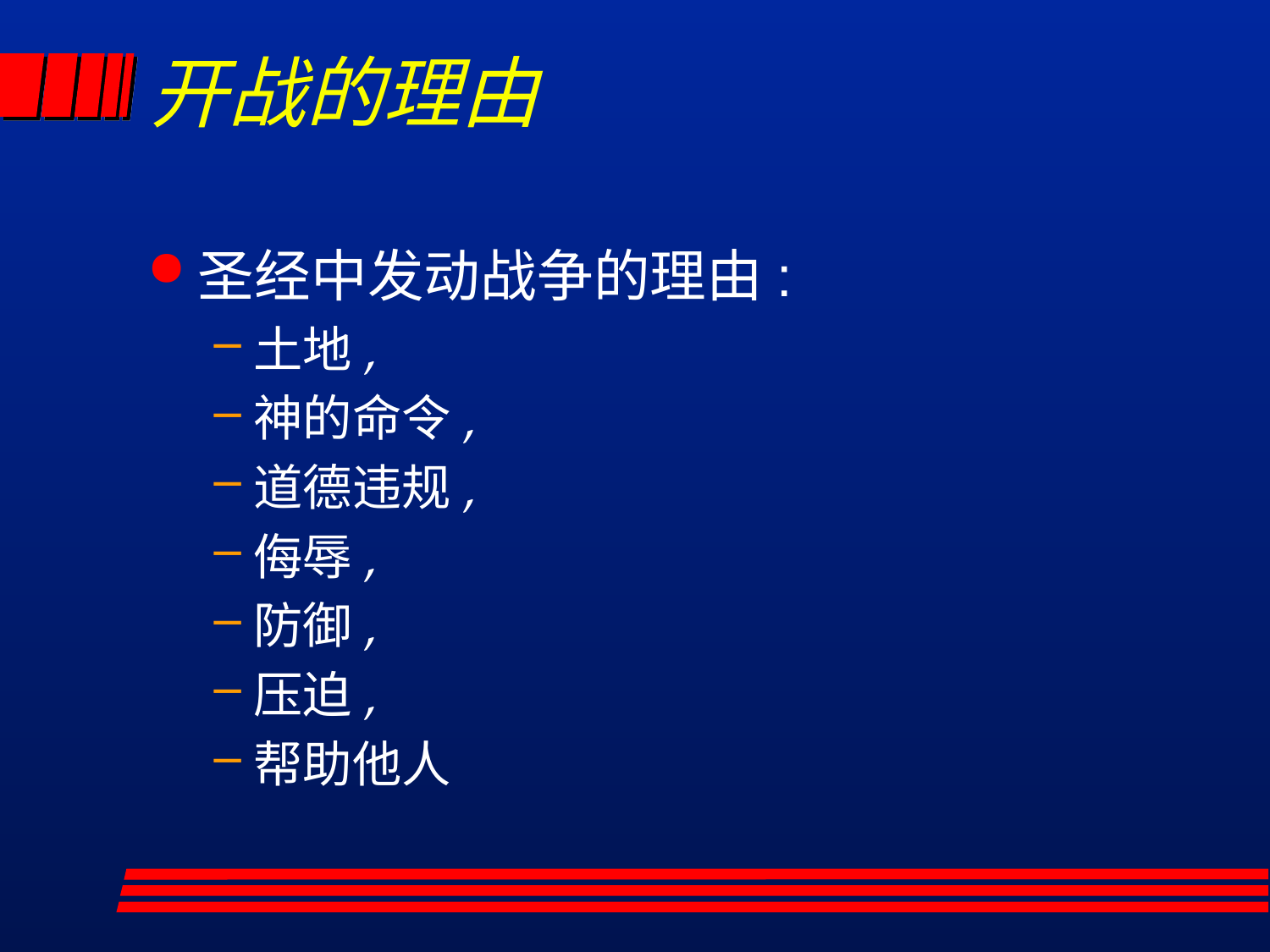

# 开战的理由
圣经中发动战争的理由:
土地,
神的命令,
道德违规,
侮辱,
防御,
压迫,
帮助他人